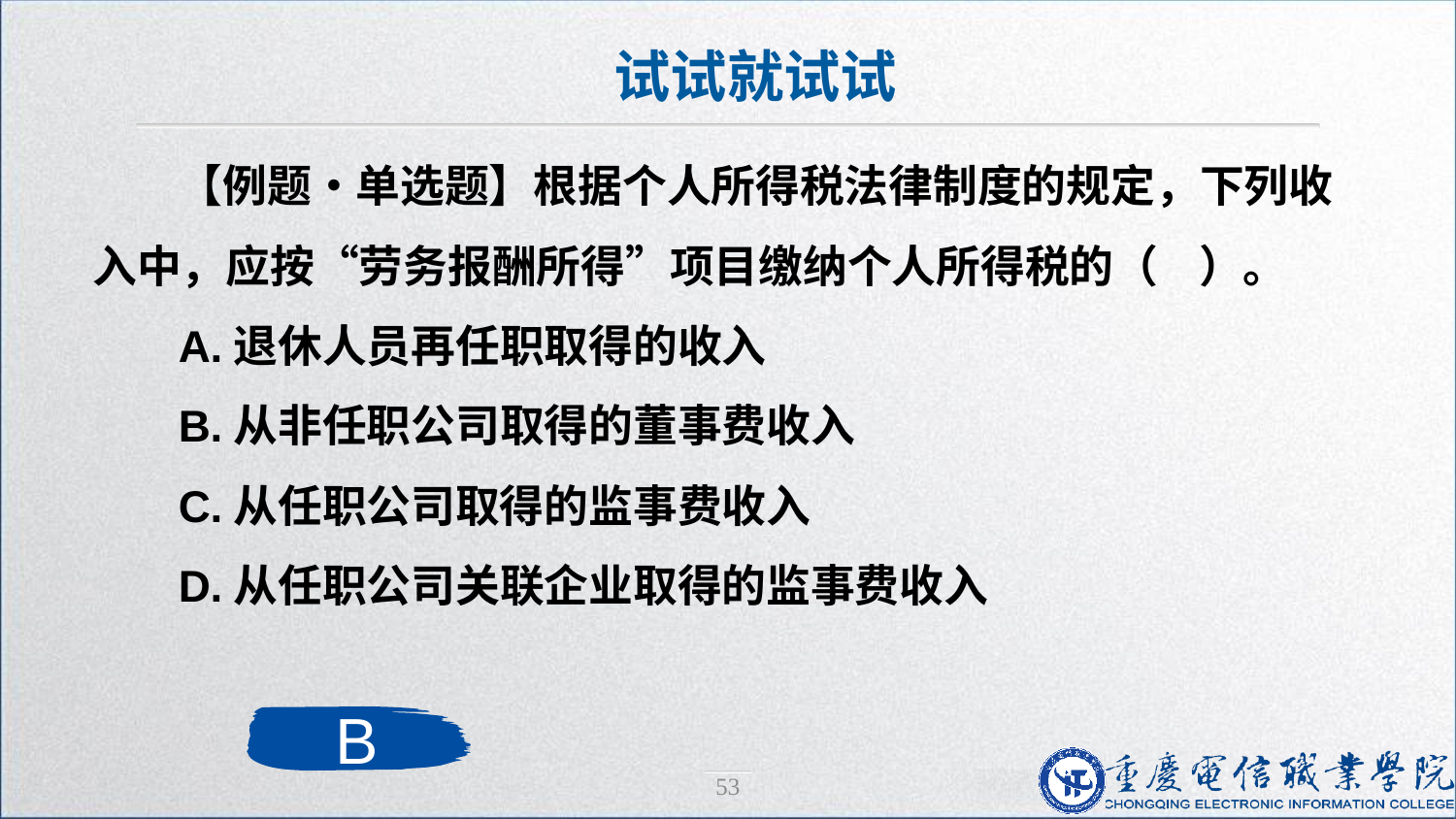

试试就试试
【例题•单选题】根据个人所得税法律制度的规定，下列收入中，应按“劳务报酬所得”项目缴纳个人所得税的（    ）。
A.退休人员再任职取得的收入
B.从非任职公司取得的董事费收入
C.从任职公司取得的监事费收入
D.从任职公司关联企业取得的监事费收入

B
53